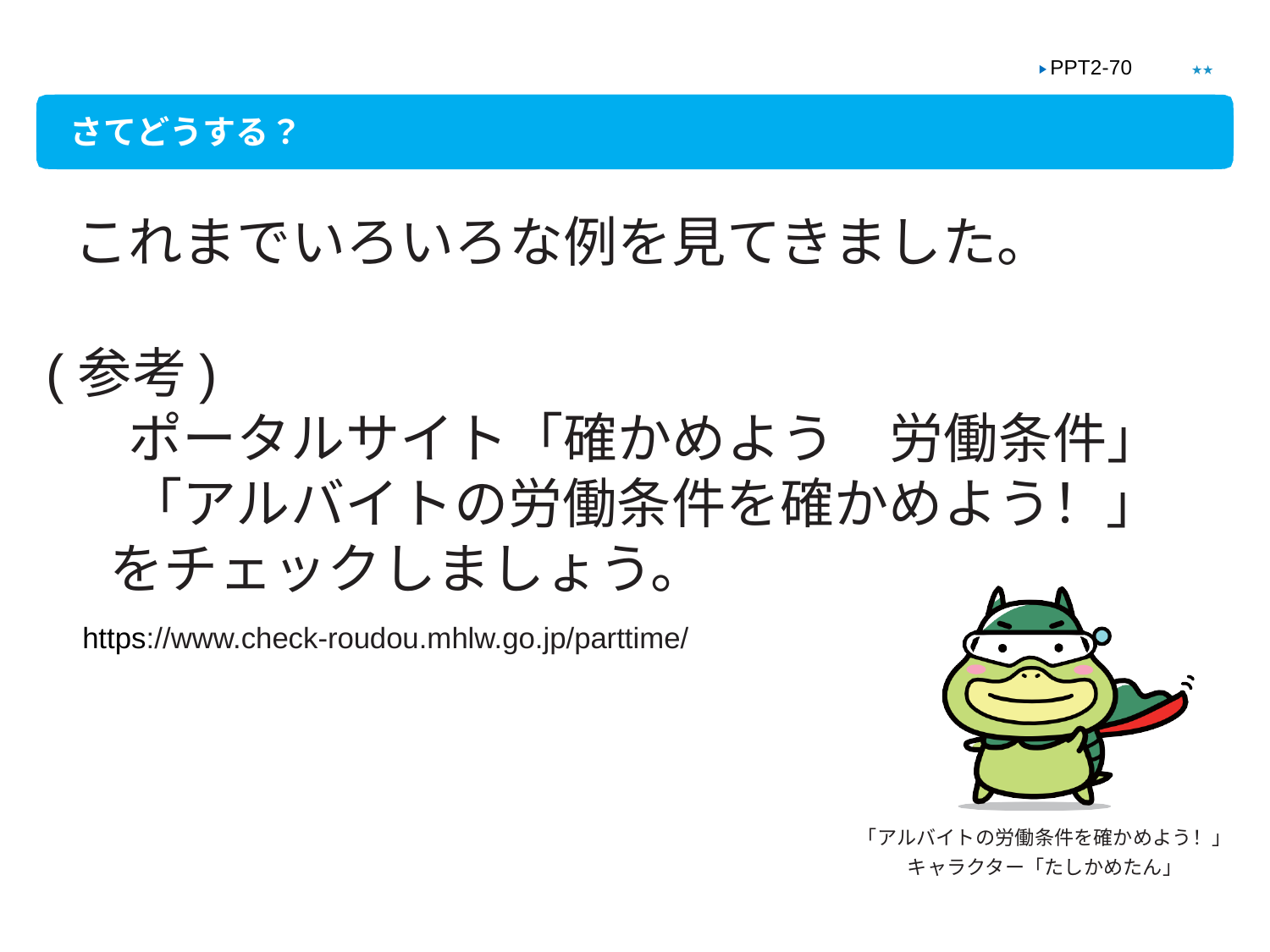

★★
▶ PPT2-70

さてどうする？
これまでいろいろな例を見てきました。
(参考)
　ポータルサイト「確かめよう　労働条件」
　「アルバイトの労働条件を確かめよう！」をチェックしましょう。
https://www.check-roudou.mhlw.go.jp/parttime/

「アルバイトの労働条件を確かめよう！」キャラクター「たしかめたん」